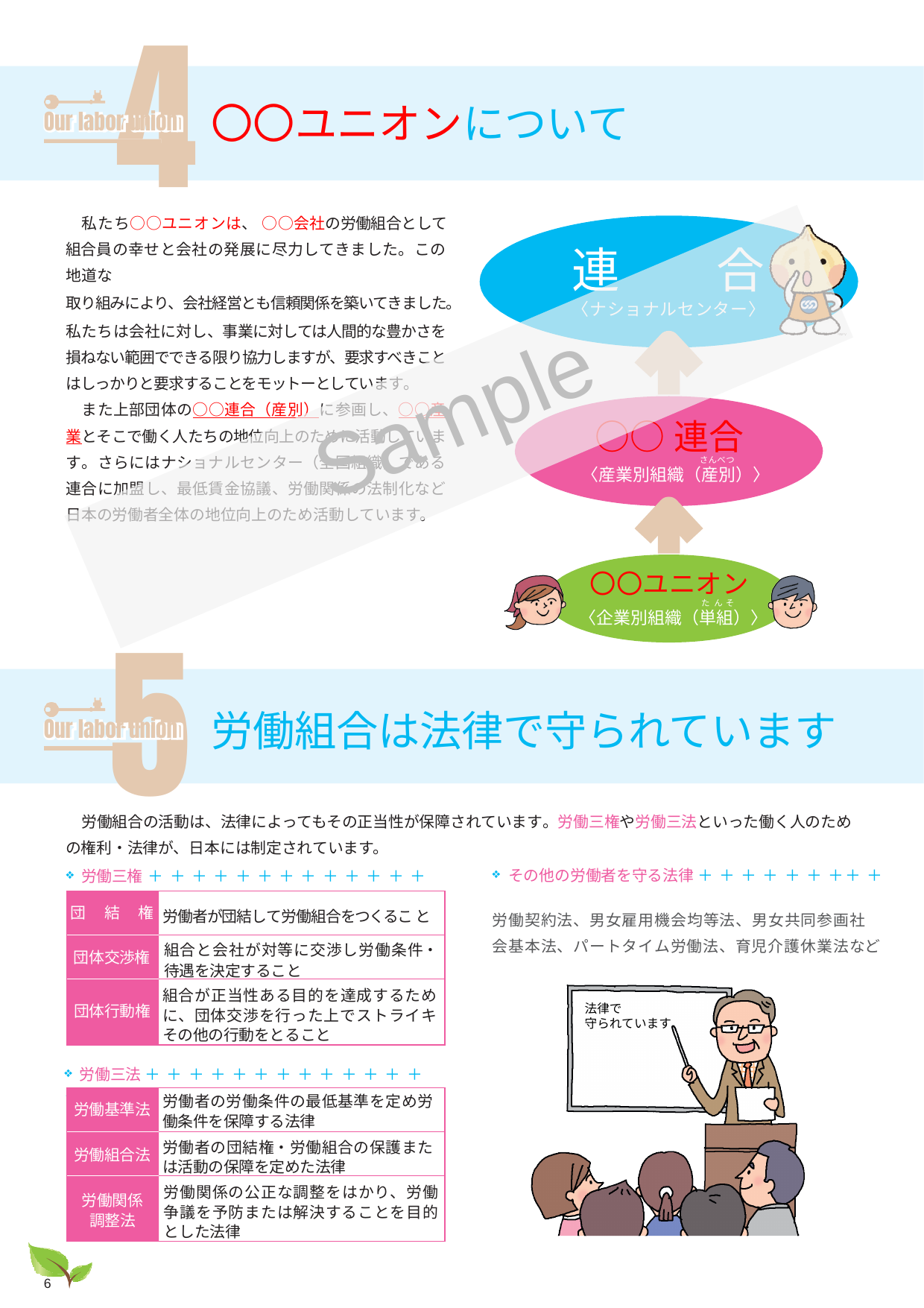

4

〇〇ユニオンについて
Our labor union
　私たち○○ユニオンは、 ○○会社の労働組合として組合員の幸せと会社の発展に尽力してきました。この地道な
取り組みにより、会社経営とも信頼関係を築いてきました。
私たちは会社に対し、事業に対しては人間的な豊かさを損ねない範囲でできる限り協力しますが、要求すべきことはしっかりと要求することをモットーとしています。
　また上部団体の○○連合（産別）に参画し、○○産業とそこで働く人たちの地位向上のために活動しています。さらにはナショナルセンター（全国組織）である連合に加盟し、最低賃金協議、労働関係の法制化など日本の労働者全体の地位向上のため活動しています。

連　　合
〈ナショナルセンター〉

Sample

○○連合
さんべつ
〈産業別組織（産別）〉

〇〇ユニオン
た ん そ
〈企業別組織（単組）〉

5

労働組合は法律で守られています
Our labor union

　労働組合の活動は、法律によってもその正当性が保障されています。労働三権や労働三法といった働く人のための権利・法律が、日本には制定されています。
労働三権 ＋ ＋ ＋ ＋ ＋ ＋ ＋ ＋ ＋ ＋ ＋ ＋ ＋
その他の労働者を守る法律 ＋ ＋ ＋ ＋ ＋ ＋ ＋＋ ＋
労働契約法、男女雇用機会均等法、男女共同参画社会基本法、パートタイム労働法、育児介護休業法など

＋ ＋
団　結　権

団体交渉権

労働者が団結して労働組合をつくるこ と

組合と会社が対等に交渉し労働条件・
待遇を決定すること

組合が正当性ある目的を達成するため に、団体交渉を行った上でストライキ その他の行動をとること
団体行動権

法律で
守られています

 労働三法 ＋ ＋ ＋ ＋ ＋ ＋ ＋ ＋ ＋ ＋ ＋ ＋ ＋

❖労働三法 ＋
＋ ＋
＋ ＋ ＋ ＋ ＋ ＋ ＋ ＋ ＋ ＋ ＋ ＋
労働者の労働条件の最低基準を定め労 働条件を保障する法律
労働基準法

労働組合法

労働関係 調整法

労働者の団結権・労働組合の保護また は活動の保障を定めた法律

労働関係の公正な調整をはかり、労働 争議を予防または解決することを目的 とした法律

6